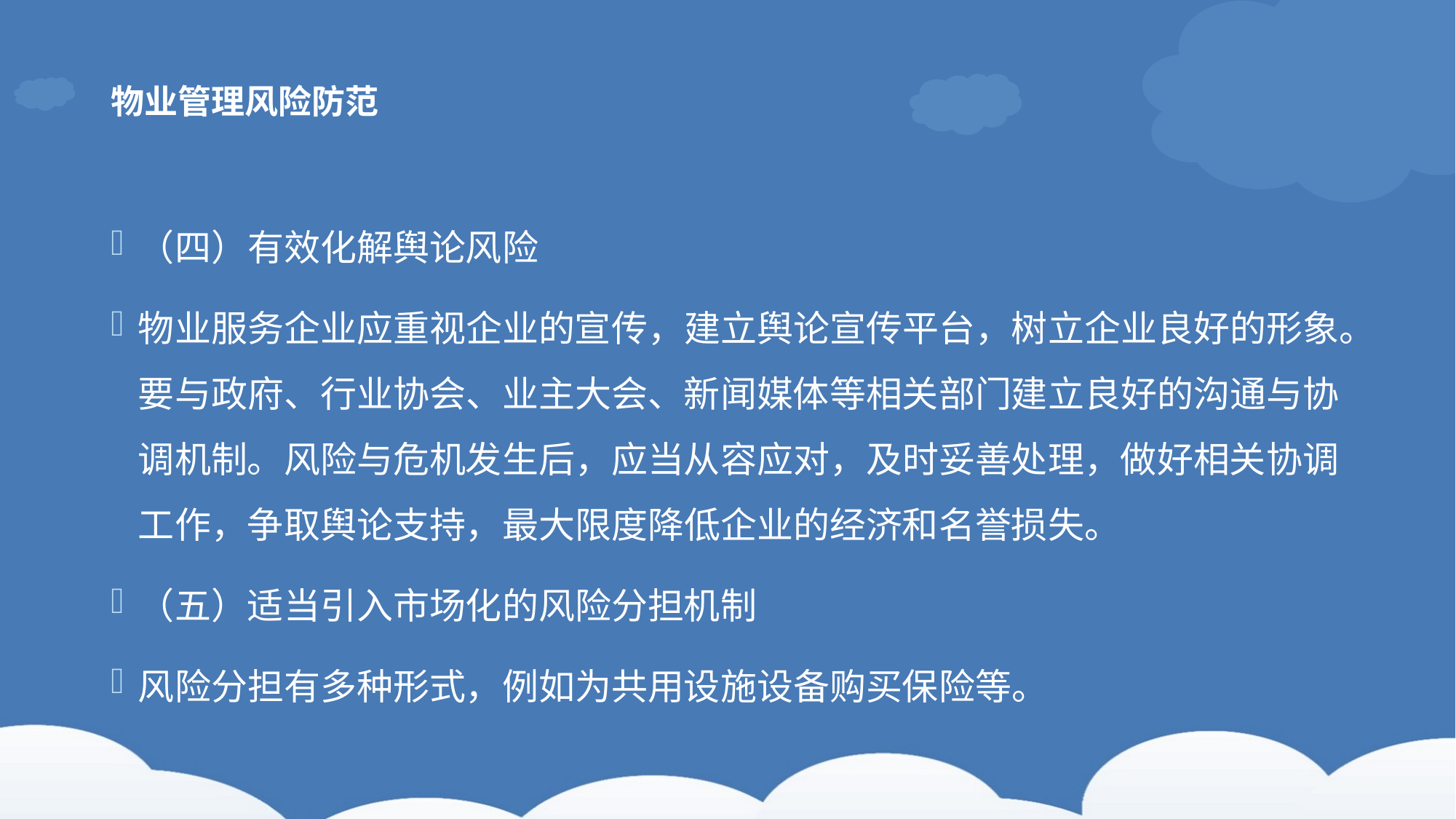

# 物业管理风险防范
（四）有效化解舆论风险
物业服务企业应重视企业的宣传，建立舆论宣传平台，树立企业良好的形象。要与政府、行业协会、业主大会、新闻媒体等相关部门建立良好的沟通与协调机制。风险与危机发生后，应当从容应对，及时妥善处理，做好相关协调工作，争取舆论支持，最大限度降低企业的经济和名誉损失。
（五）适当引入市场化的风险分担机制
风险分担有多种形式，例如为共用设施设备购买保险等。